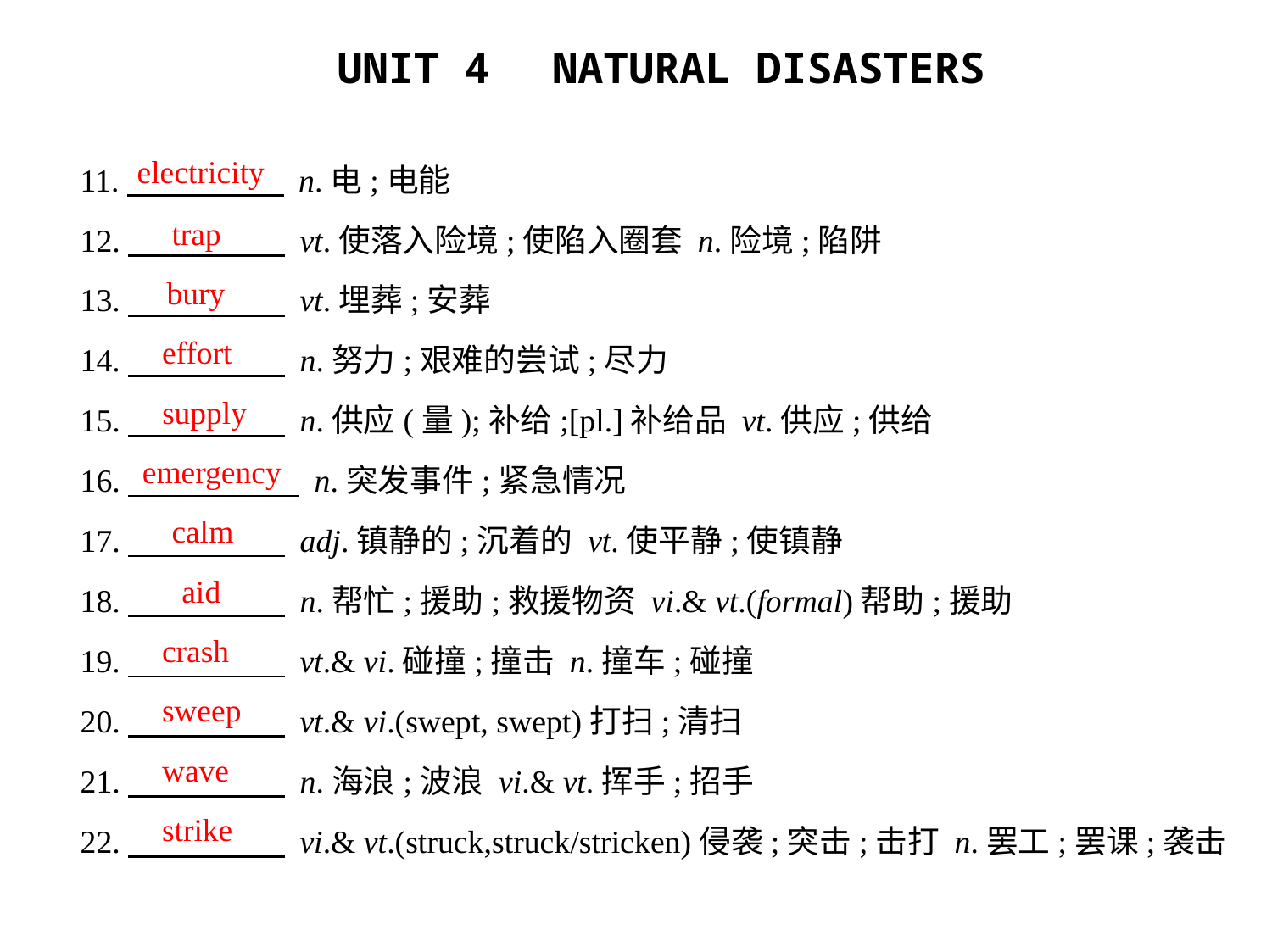

11.　　　　     n.电;电能
12.　　　　     vt.使落入险境;使陷入圈套 n.险境;陷阱
13.　　　　     vt.埋葬;安葬
14.　　　　     n.努力;艰难的尝试;尽力
15.　　　　     n.供应(量);补给;[pl.]补给品 vt.供应;供给
16.　　　  　     n.突发事件;紧急情况
17.　　　　     adj.镇静的;沉着的 vt.使平静;使镇静
18.　　　　     n.帮忙;援助;救援物资 vi.& vt.(formal)帮助;援助
19.　　　　     vt.& vi.碰撞;撞击 n.撞车;碰撞
20.　　　　     vt.& vi.(swept, swept)打扫;清扫
21.　　　　     n.海浪;波浪 vi.& vt.挥手;招手
22.　　　　     vi.& vt.(struck,struck/stricken)侵袭;突击;击打 n.罢工;罢课;袭击
electricity
trap
bury
effort
supply
emergency
calm
aid
crash
sweep
wave
strike